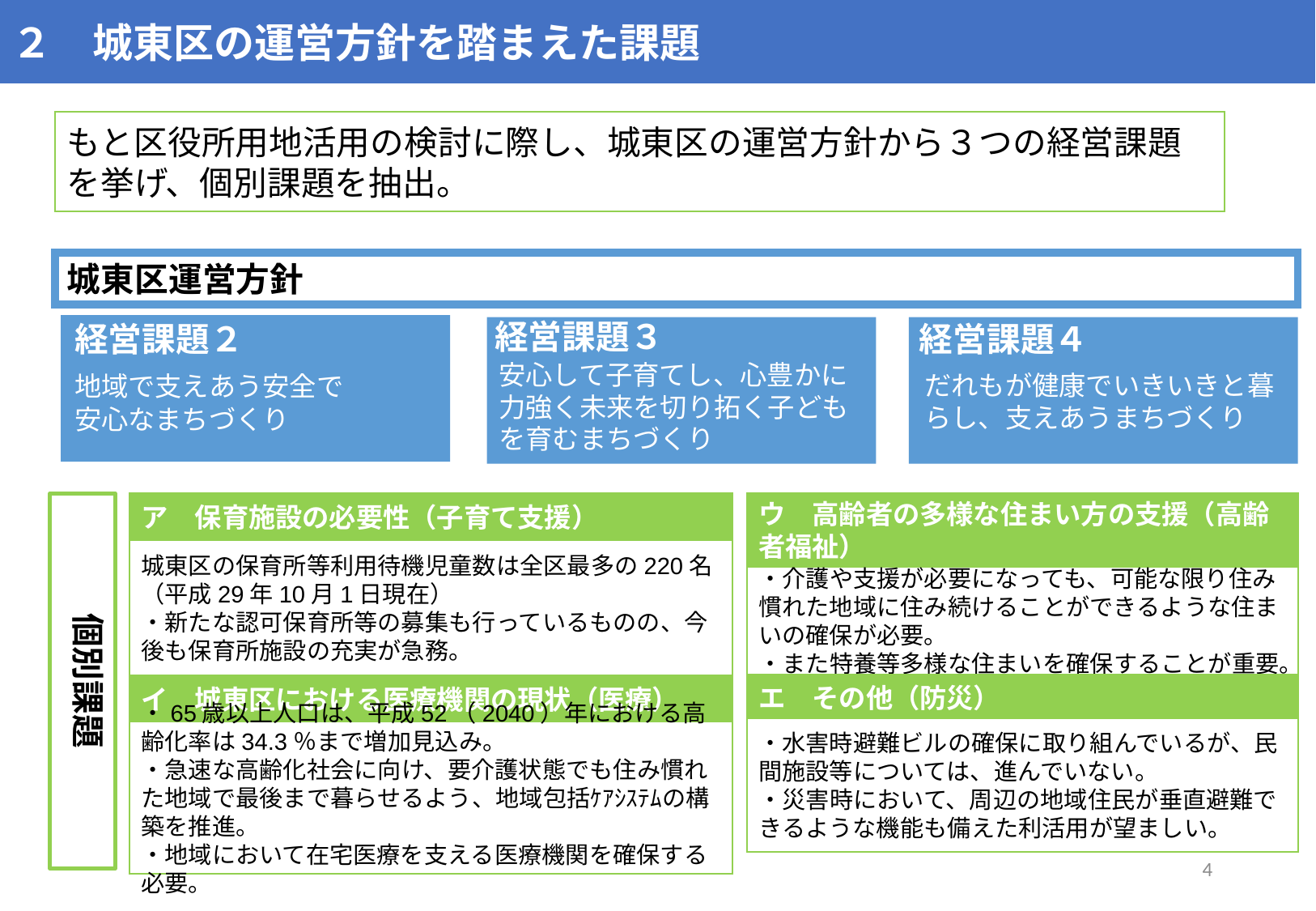

２　城東区の運営方針を踏まえた課題
もと区役所用地活用の検討に際し、城東区の運営方針から３つの経営課題を挙げ、個別課題を抽出。
城東区運営方針
経営課題３
経営課題２
経営課題４

だれもが健康でいきいきと暮らし、支えあうまちづくり

安心して子育てし、心豊かに力強く未来を切り拓く子どもを育むまちづくり
地域で支えあう安全で安心なまちづくり
個別課題
ア　保育施設の必要性（子育て支援）
ウ　高齢者の多様な住まい方の支援（高齢者福祉）
城東区の保育所等利用待機児童数は全区最多の220名（平成29年10月1日現在）
・新たな認可保育所等の募集も行っているものの、今後も保育所施設の充実が急務。
・介護や支援が必要になっても、可能な限り住み慣れた地域に住み続けることができるような住まいの確保が必要。
・また特養等多様な住まいを確保することが重要。
エ　その他（防災）
イ　城東区における医療機関の現状（医療）
・水害時避難ビルの確保に取り組んでいるが、民間施設等については、進んでいない。
・災害時において、周辺の地域住民が垂直避難できるような機能も備えた利活用が望ましい。
・65歳以上人口は、平成52（2040）年における高齢化率は34.3％まで増加見込み。
・急速な高齢化社会に向け、要介護状態でも住み慣れた地域で最後まで暮らせるよう、地域包括ｹｱｼｽﾃﾑの構築を推進。
・地域において在宅医療を支える医療機関を確保する必要。
4